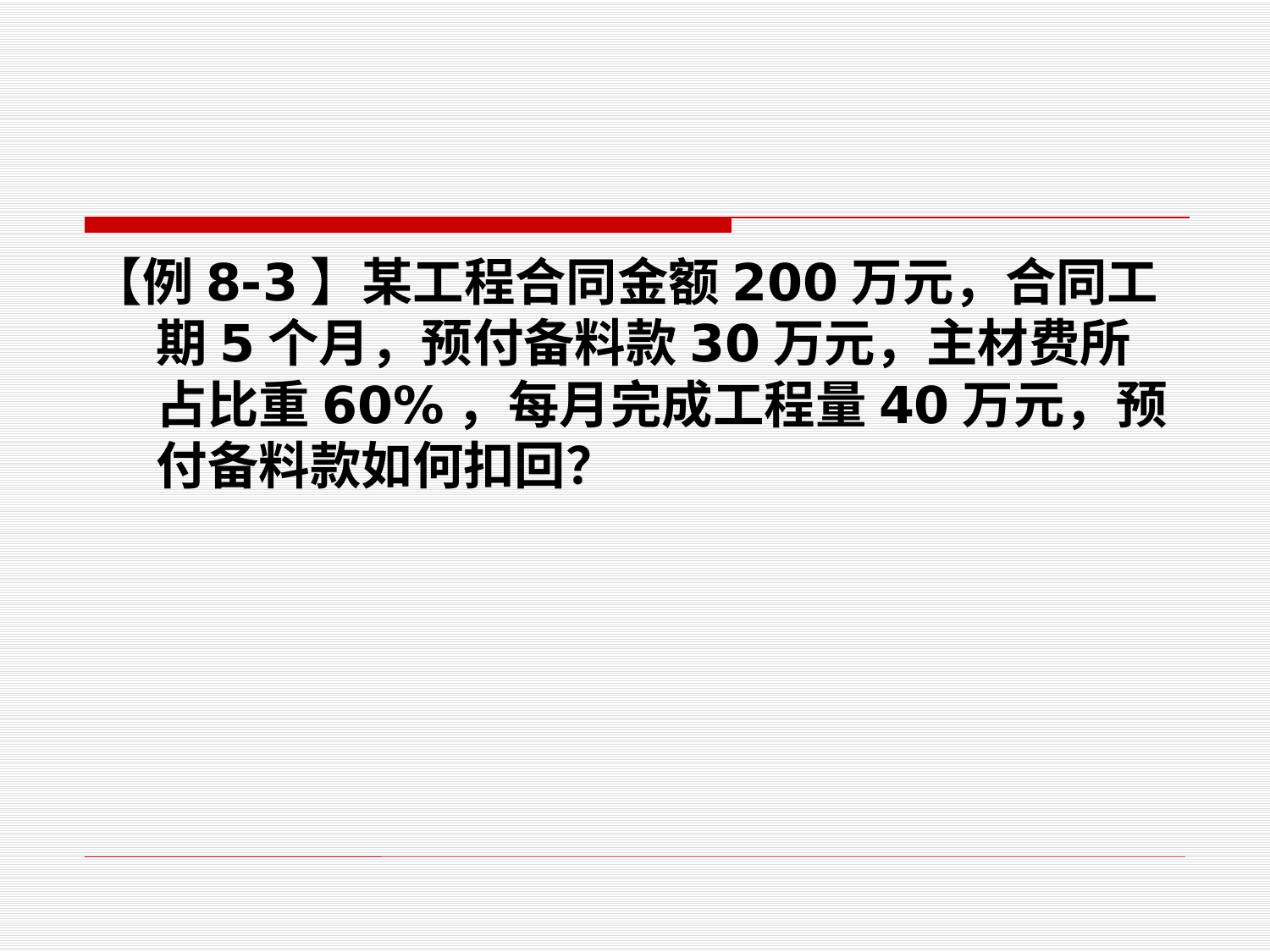

#
【例8-3】某工程合同金额200万元，合同工期5个月，预付备料款30万元，主材费所占比重60%，每月完成工程量40万元，预付备料款如何扣回？